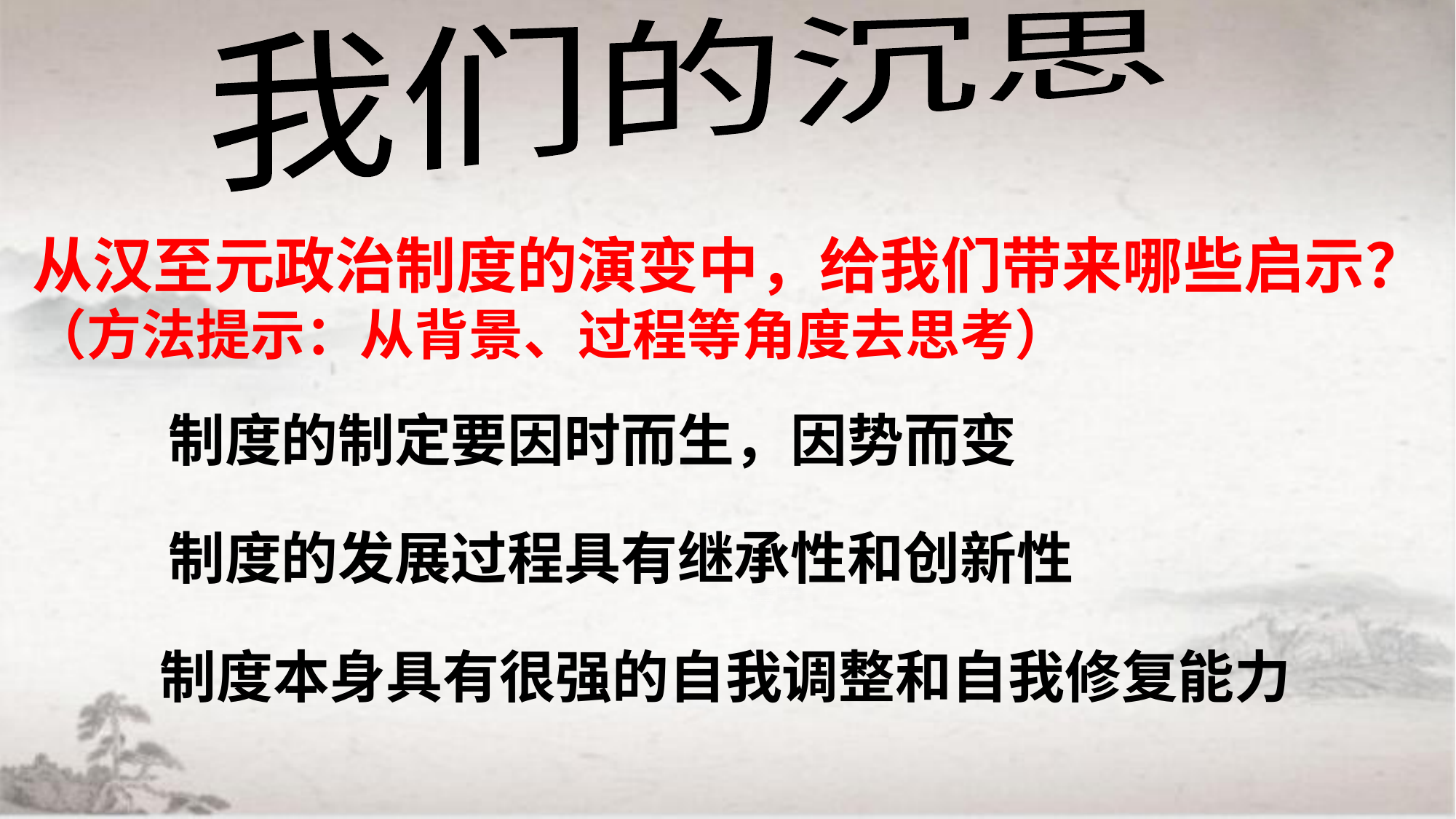

我们的沉思
从汉至元政治制度的演变中，给我们带来哪些启示？
（方法提示：从背景、过程等角度去思考）
制度的制定要因时而生，因势而变
制度的发展过程具有继承性和创新性
制度本身具有很强的自我调整和自我修复能力